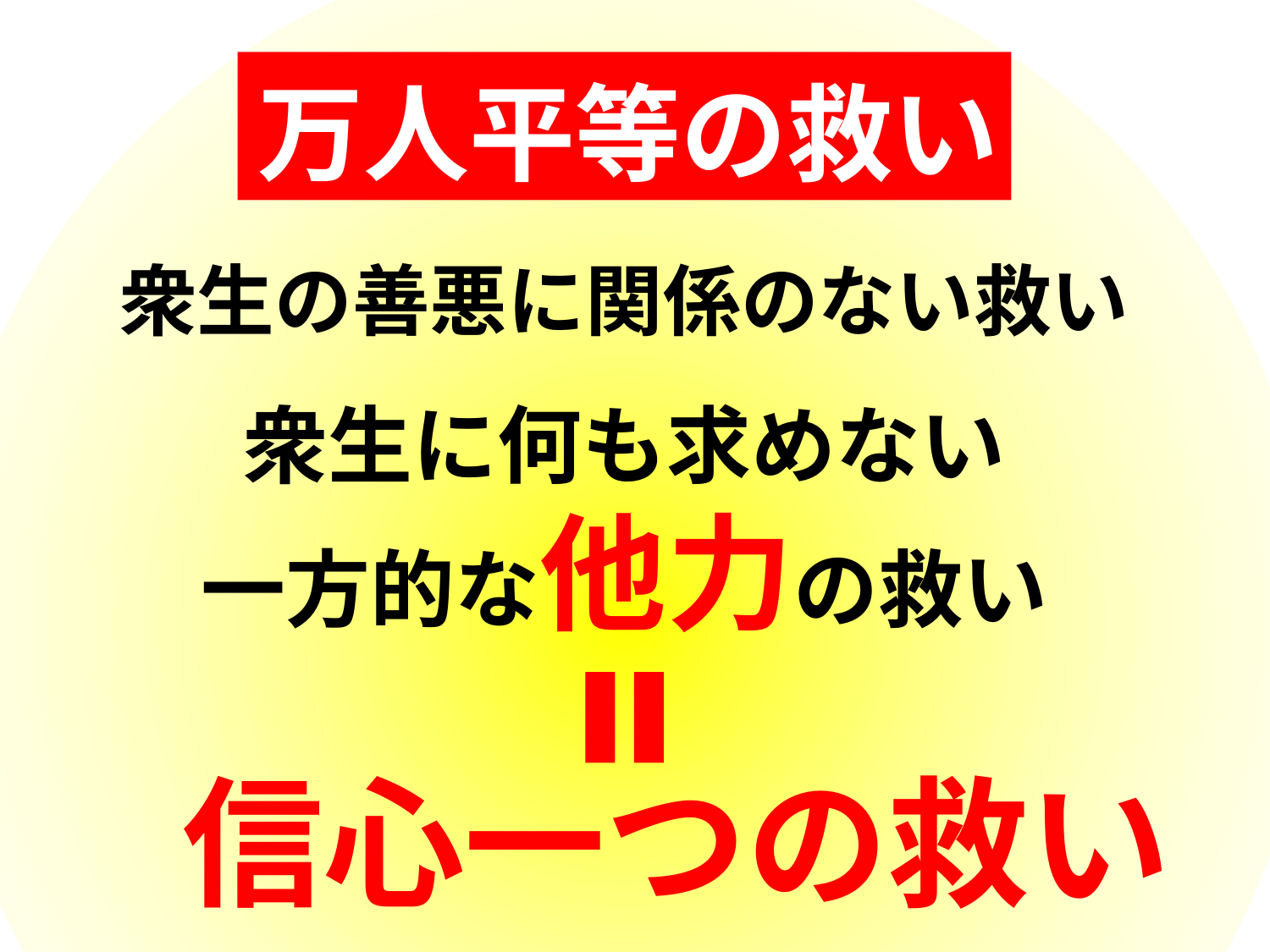

万人平等の救い
衆生の善悪に関係のない救い
衆生に何も求めない
一方的な他力の救い

信心一つの救い